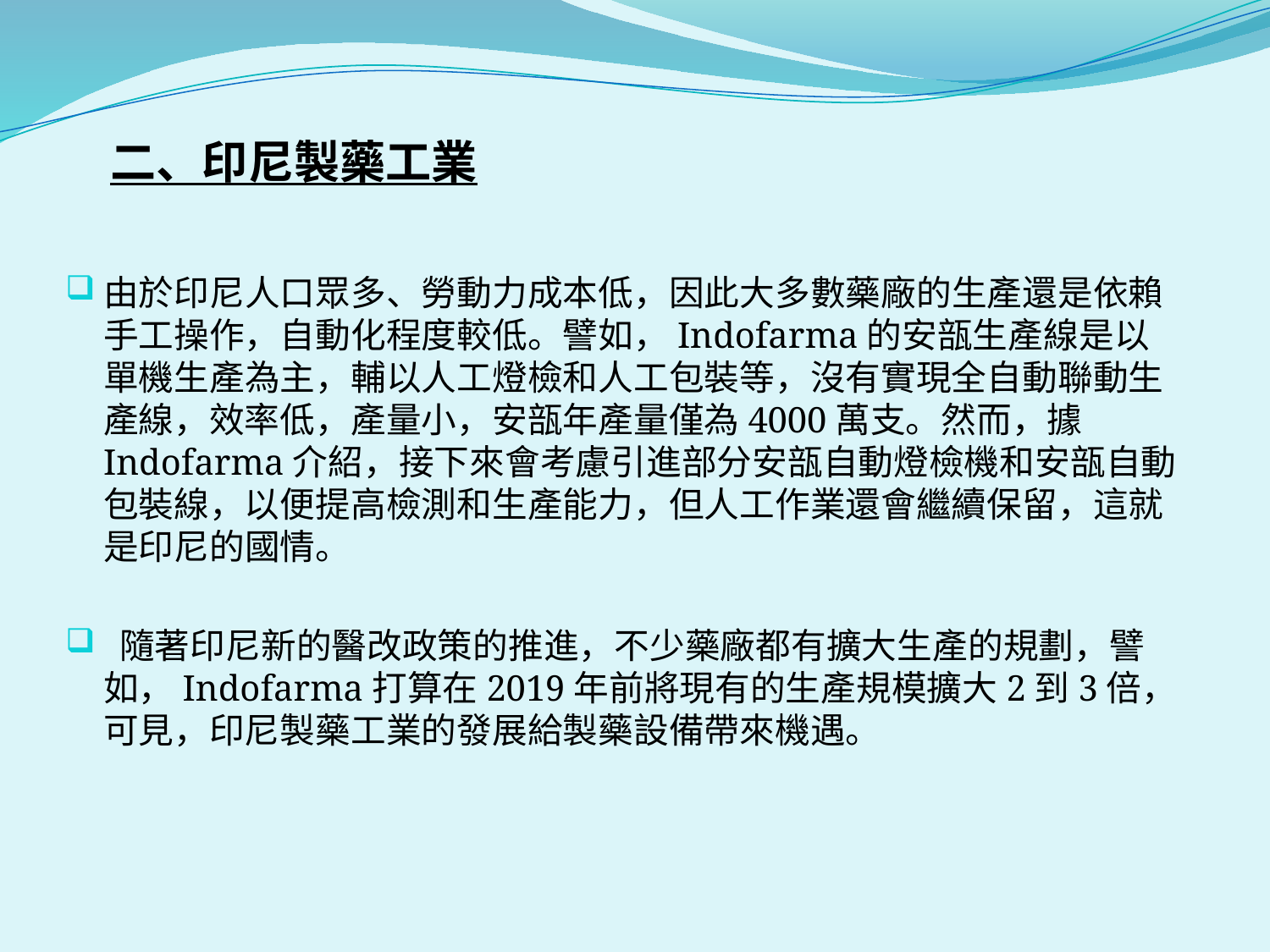

二、印尼製藥工業
由於印尼人口眾多、勞動力成本低，因此大多數藥廠的生產還是依賴手工操作，自動化程度較低。譬如，Indofarma的安瓿生產線是以單機生產為主，輔以人工燈檢和人工包裝等，沒有實現全自動聯動生產線，效率低，產量小，安瓿年產量僅為4000萬支。然而，據Indofarma介紹，接下來會考慮引進部分安瓿自動燈檢機和安瓿自動包裝線，以便提高檢測和生產能力，但人工作業還會繼續保留，這就是印尼的國情。

 隨著印尼新的醫改政策的推進，不少藥廠都有擴大生產的規劃，譬如，Indofarma打算在2019年前將現有的生產規模擴大2到3倍，可見，印尼製藥工業的發展給製藥設備帶來機遇。